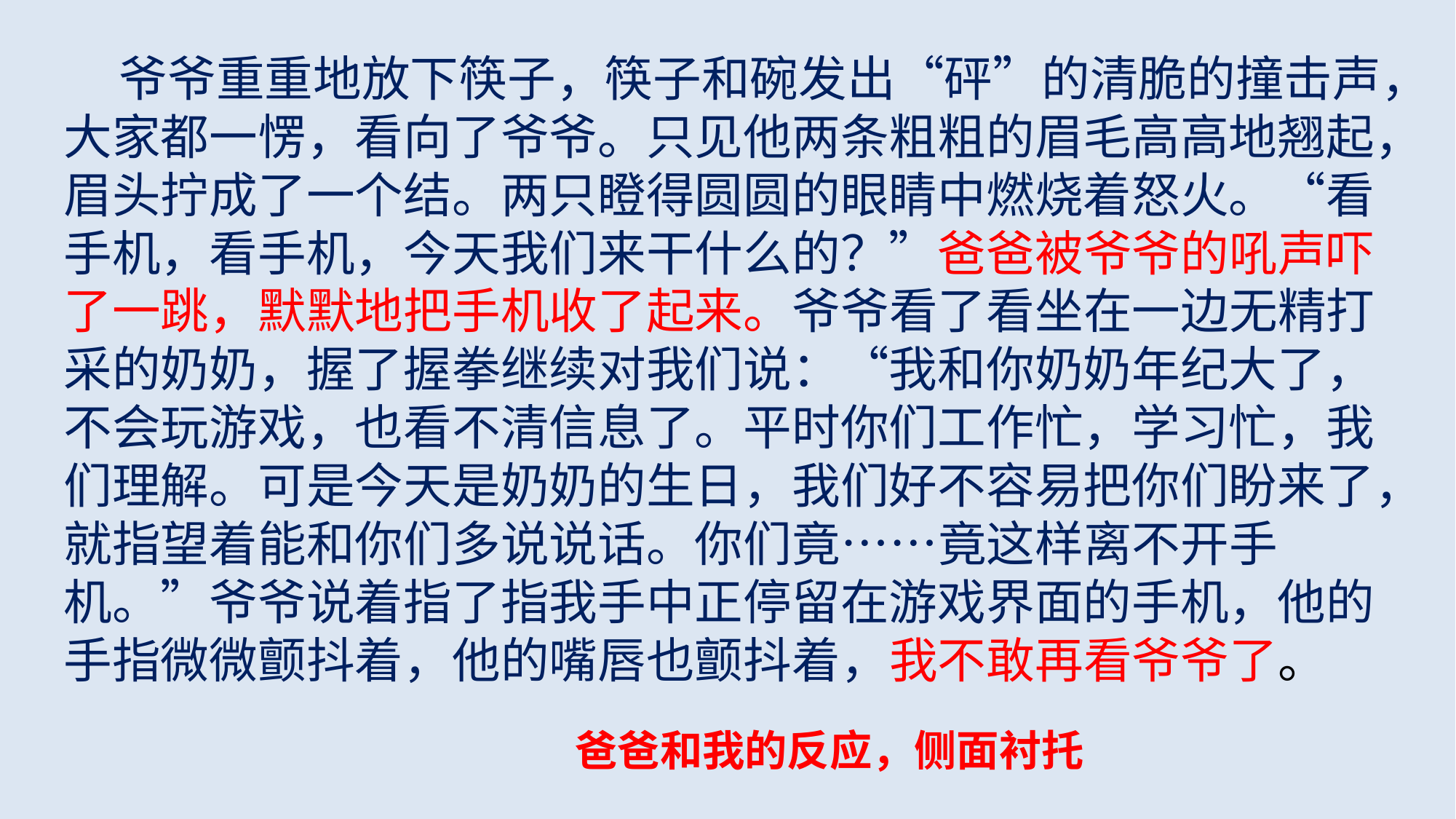

爷爷重重地放下筷子，筷子和碗发出“砰”的清脆的撞击声，大家都一愣，看向了爷爷。只见他两条粗粗的眉毛高高地翘起，眉头拧成了一个结。两只瞪得圆圆的眼睛中燃烧着怒火。“看手机，看手机，今天我们来干什么的？”爸爸被爷爷的吼声吓了一跳，默默地把手机收了起来。爷爷看了看坐在一边无精打采的奶奶，握了握拳继续对我们说：“我和你奶奶年纪大了，不会玩游戏，也看不清信息了。平时你们工作忙，学习忙，我们理解。可是今天是奶奶的生日，我们好不容易把你们盼来了，就指望着能和你们多说说话。你们竟……竟这样离不开手机。”爷爷说着指了指我手中正停留在游戏界面的手机，他的手指微微颤抖着，他的嘴唇也颤抖着，我不敢再看爷爷了。
爸爸和我的反应，侧面衬托